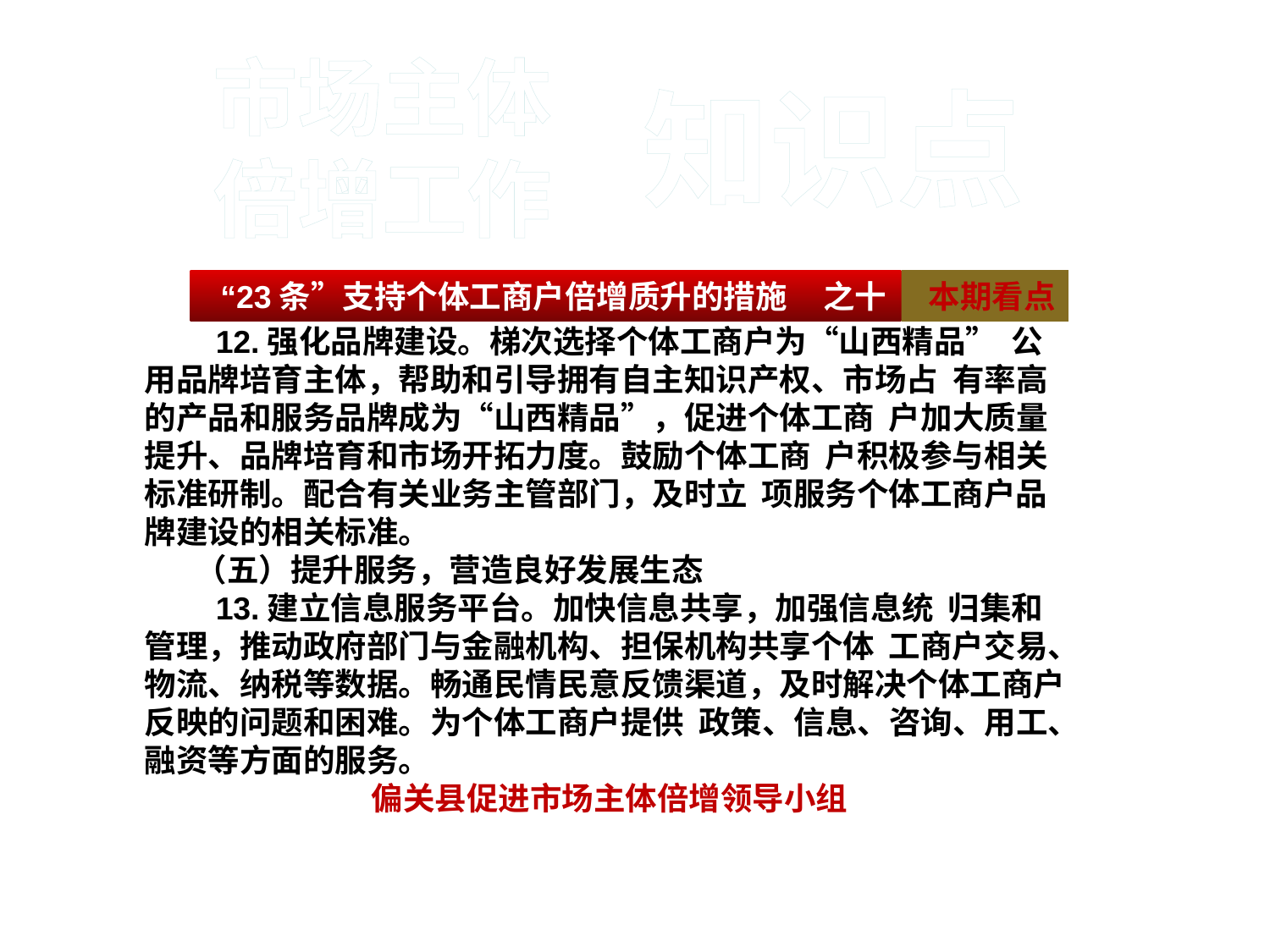

#

市场主体
倍增工作
知识点

        12.强化品牌建设。梯次选择个体工商户为“山西精品”  公用品牌培育主体，帮助和引导拥有自主知识产权、市场占  有率高的产品和服务品牌成为“山西精品”，促进个体工商  户加大质量提升、品牌培育和市场开拓力度。鼓励个体工商  户积极参与相关标准研制。配合有关业务主管部门，及时立  项服务个体工商户品牌建设的相关标准。
      （五）提升服务，营造良好发展生态
        13.建立信息服务平台。加快信息共享，加强信息统  归集和管理，推动政府部门与金融机构、担保机构共享个体  工商户交易、物流、纳税等数据。畅通民情民意反馈渠道，及时解决个体工商户反映的问题和困难。为个体工商户提供  政策、信息、咨询、用工、融资等方面的服务。
偏关县促进市场主体倍增领导小组
  “23条”支持个体工商户倍增质升的措施     之十
 本期看点